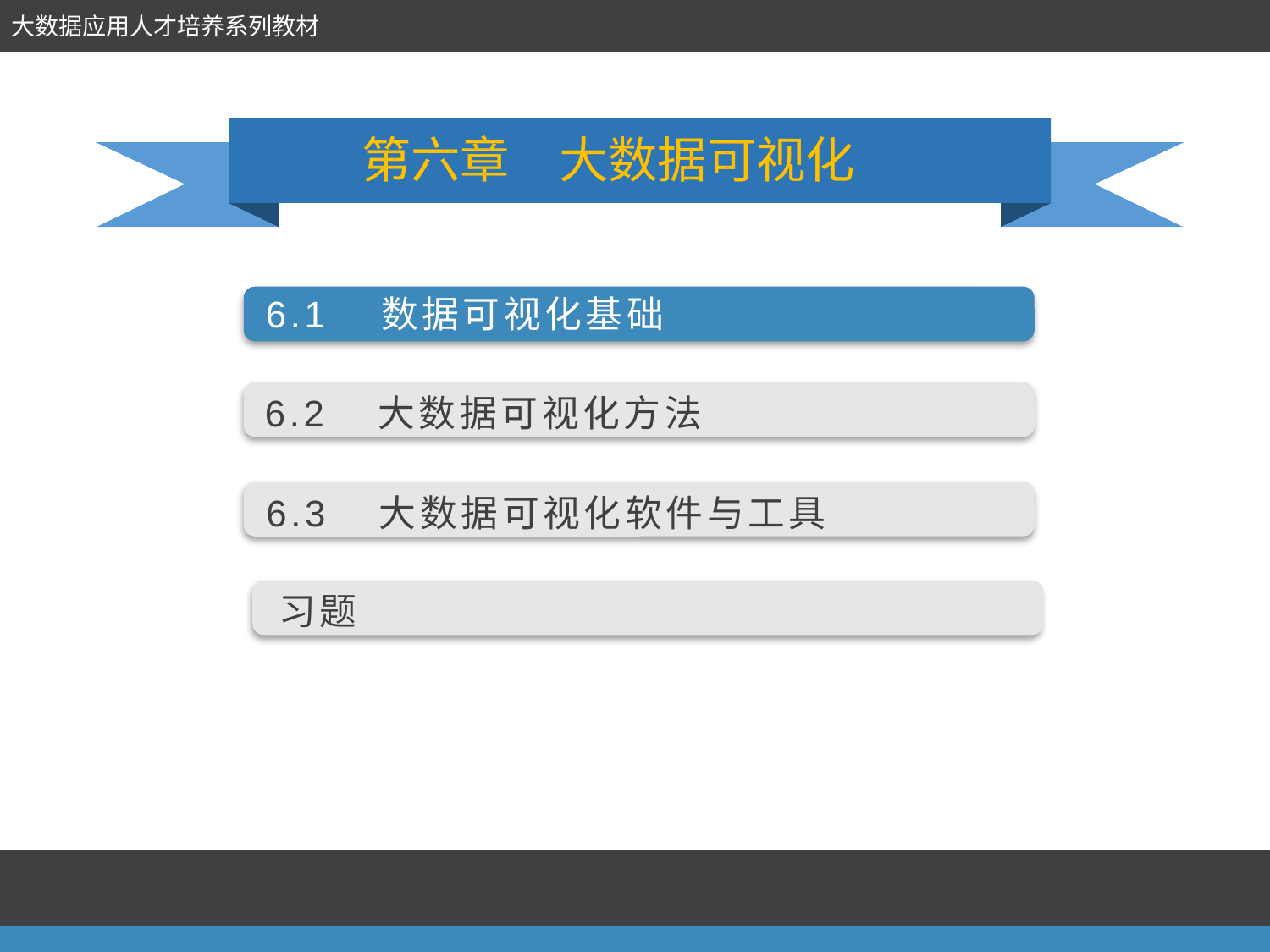

大数据应用人才培养系列教材

第六章　大数据可视化
6.1   数据可视化基础

6.2　大数据可视化方法

6.3　大数据可视化软件与工具

习题